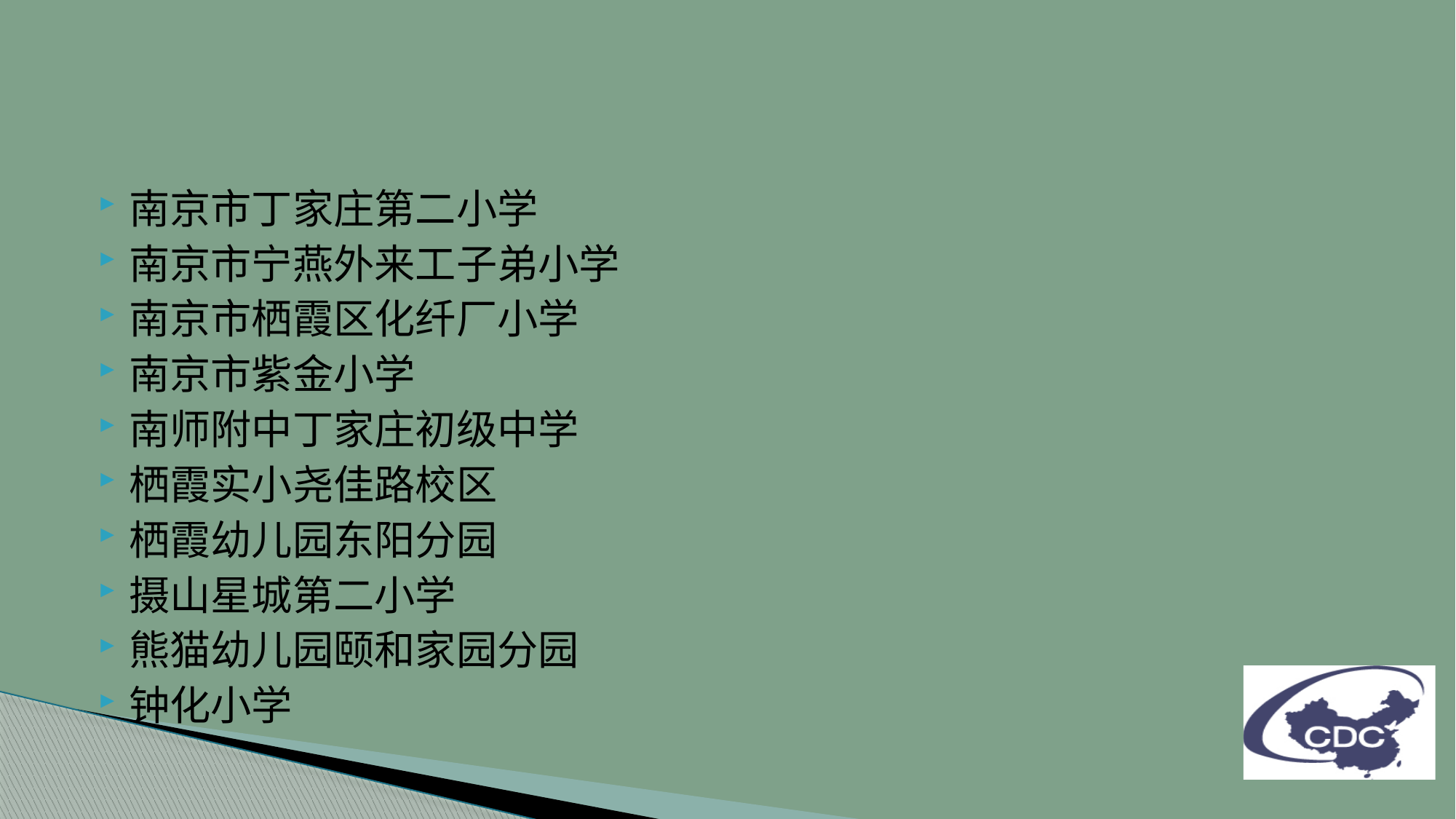

#
南京市丁家庄第二小学
南京市宁燕外来工子弟小学
南京市栖霞区化纤厂小学
南京市紫金小学
南师附中丁家庄初级中学
栖霞实小尧佳路校区
栖霞幼儿园东阳分园
摄山星城第二小学
熊猫幼儿园颐和家园分园
钟化小学